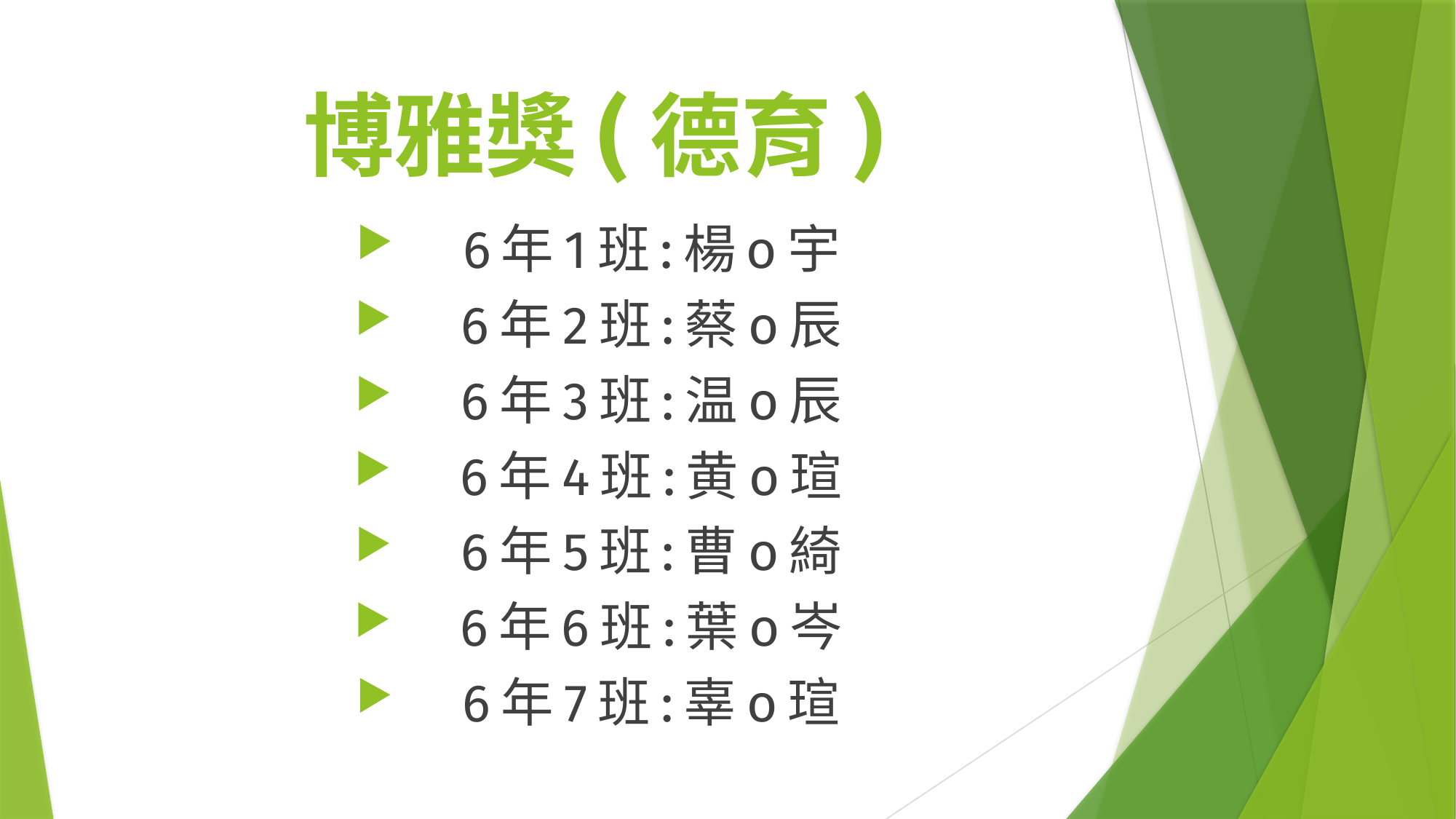

# 博雅獎(德育)
6年1班:楊o宇
6年2班:蔡o辰
6年3班:温o辰
6年4班:黄o瑄
6年5班:曹o綺
6年6班:葉o岑
6年7班:辜o瑄